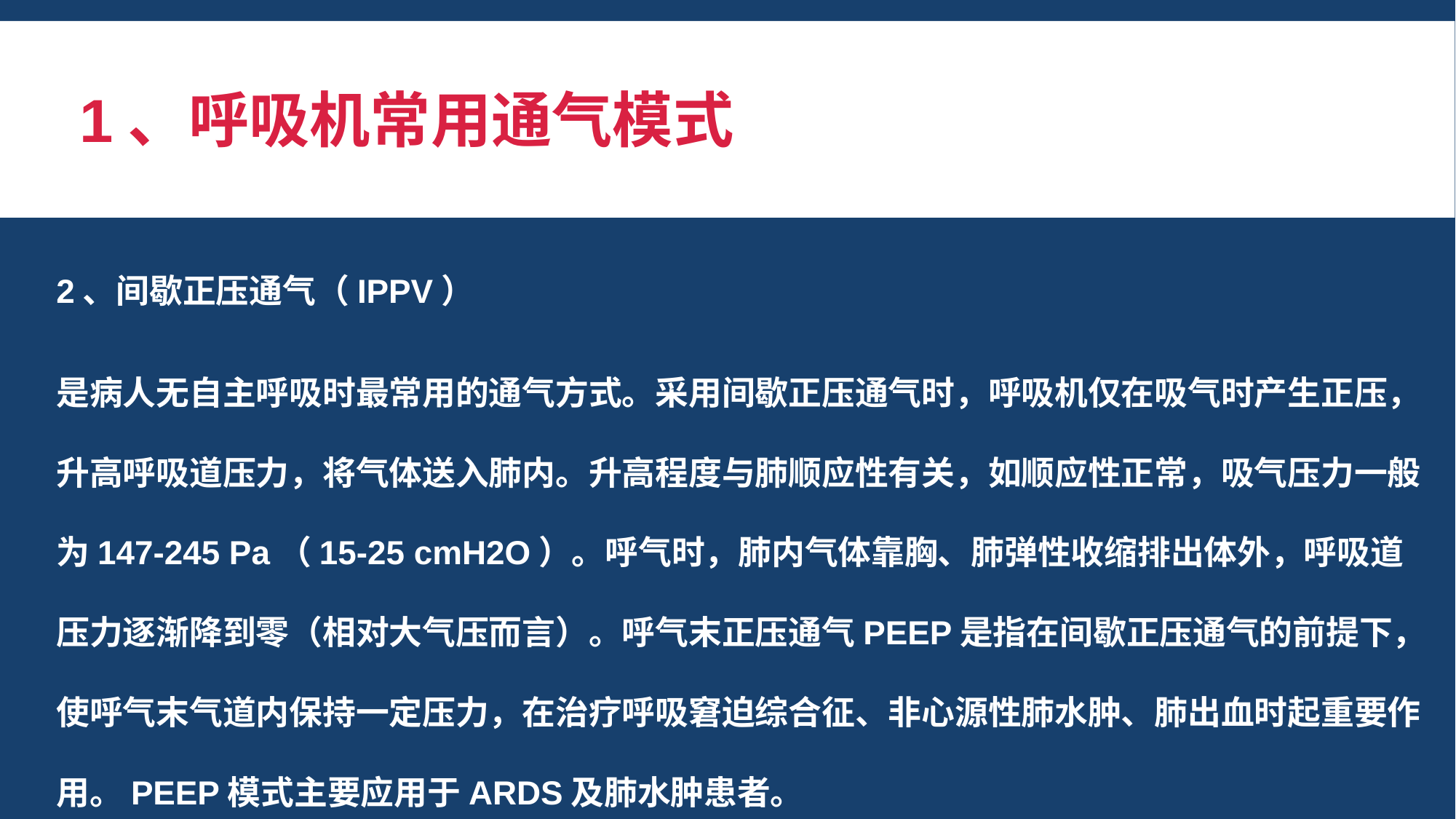

# 1、呼吸机常用通气模式
2、间歇正压通气（IPPV）
是病人无自主呼吸时最常用的通气方式。采用间歇正压通气时，呼吸机仅在吸气时产生正压，升高呼吸道压力，将气体送入肺内。升高程度与肺顺应性有关，如顺应性正常，吸气压力一般为147-245 Pa（15-25 cmH2O）。呼气时，肺内气体靠胸、肺弹性收缩排出体外，呼吸道压力逐渐降到零（相对大气压而言）。呼气末正压通气PEEP是指在间歇正压通气的前提下，使呼气末气道内保持一定压力，在治疗呼吸窘迫综合征、非心源性肺水肿、肺出血时起重要作用。PEEP模式主要应用于ARDS及肺水肿患者。